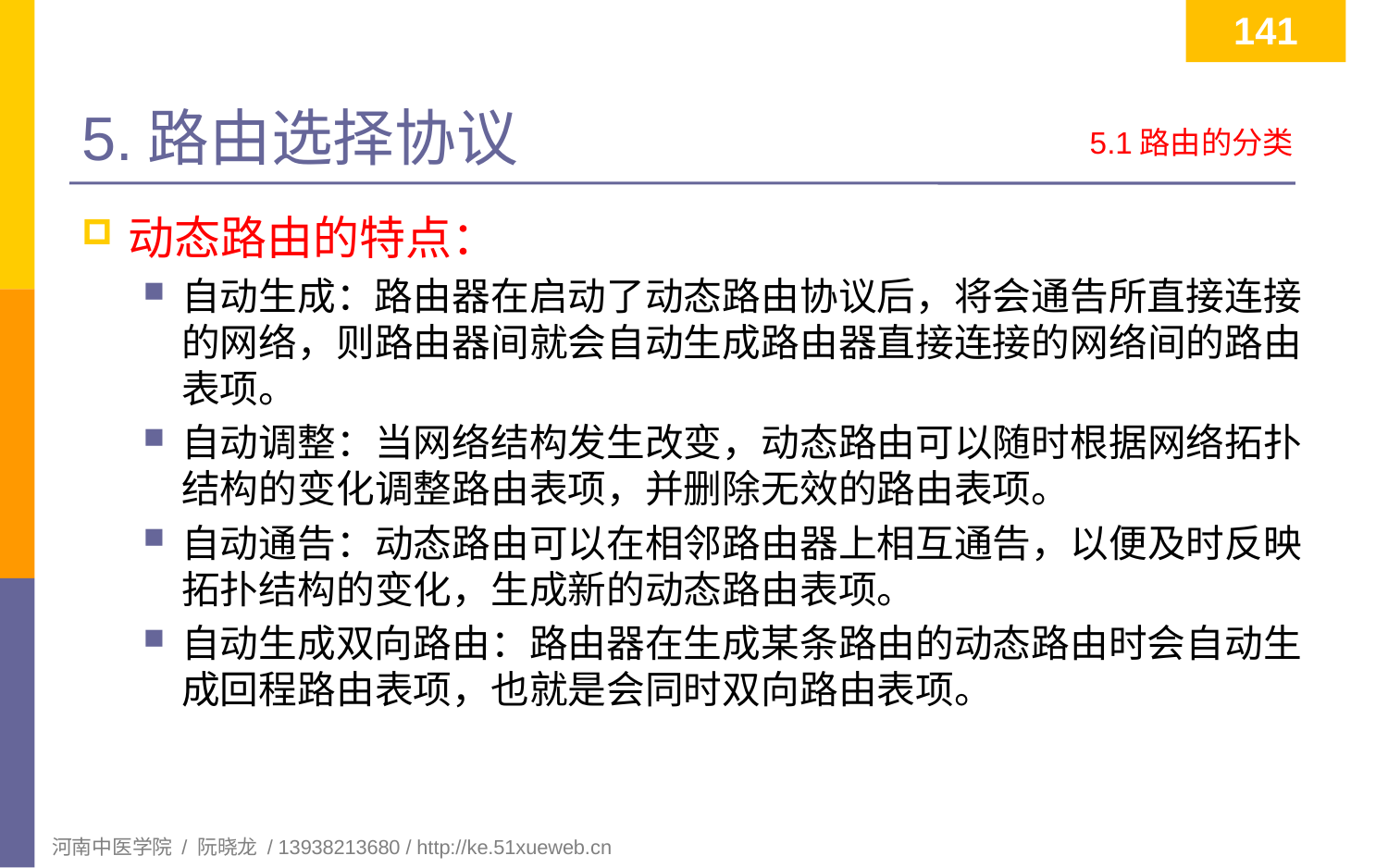

141
# 5.路由选择协议
5.1路由的分类
动态路由的特点：
自动生成：路由器在启动了动态路由协议后，将会通告所直接连接的网络，则路由器间就会自动生成路由器直接连接的网络间的路由表项。
自动调整：当网络结构发生改变，动态路由可以随时根据网络拓扑结构的变化调整路由表项，并删除无效的路由表项。
自动通告：动态路由可以在相邻路由器上相互通告，以便及时反映拓扑结构的变化，生成新的动态路由表项。
自动生成双向路由：路由器在生成某条路由的动态路由时会自动生成回程路由表项，也就是会同时双向路由表项。